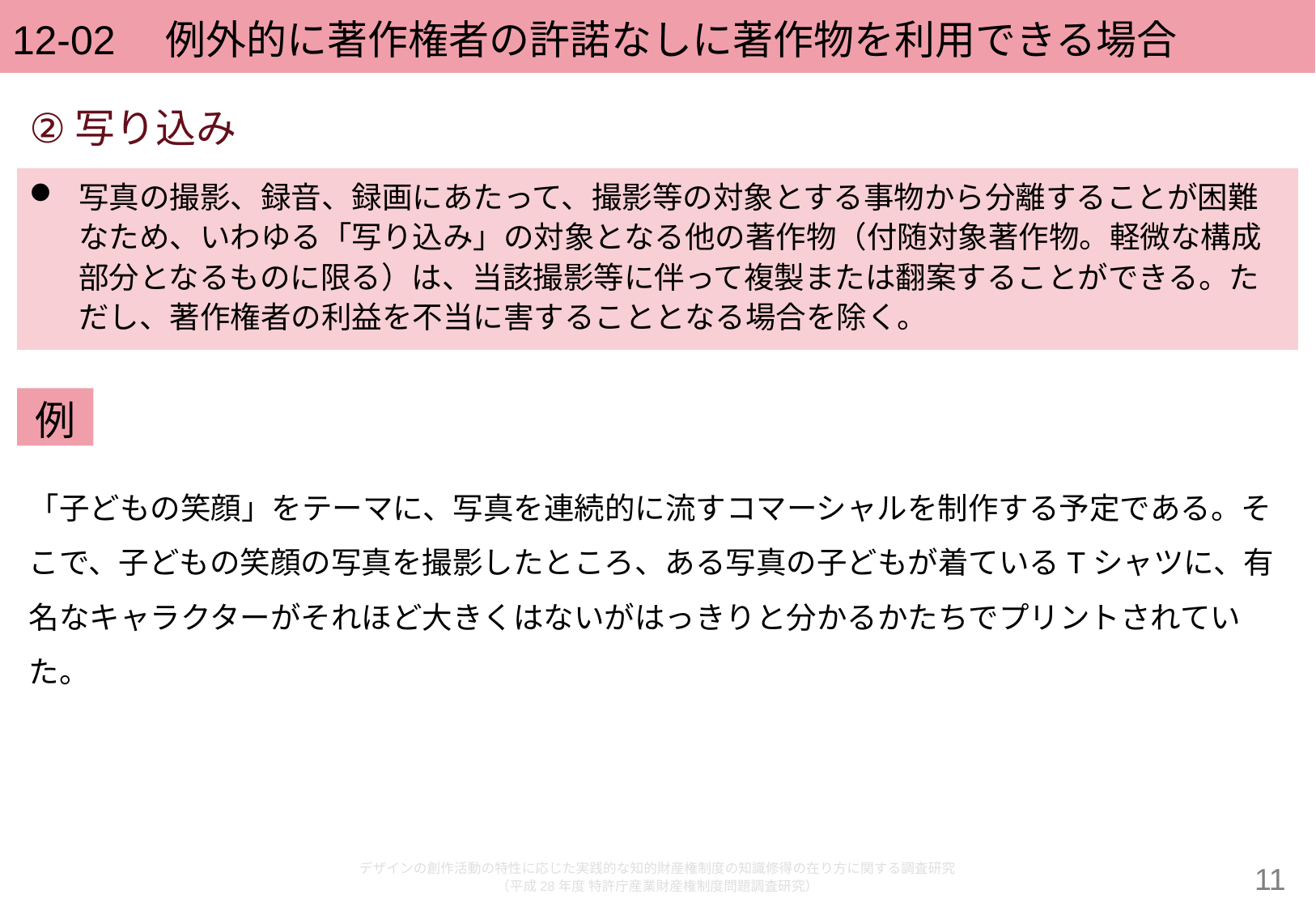

# 12-02　例外的に著作権者の許諾なしに著作物を利用できる場合
写り込み
写真の撮影、録音、録画にあたって、撮影等の対象とする事物から分離することが困難なため、いわゆる「写り込み」の対象となる他の著作物（付随対象著作物。軽微な構成部分となるものに限る）は、当該撮影等に伴って複製または翻案することができる。ただし、著作権者の利益を不当に害することとなる場合を除く。
例
「子どもの笑顔」をテーマに、写真を連続的に流すコマーシャルを制作する予定である。そこで、子どもの笑顔の写真を撮影したところ、ある写真の子どもが着ているTシャツに、有名なキャラクターがそれほど大きくはないがはっきりと分かるかたちでプリントされていた。
デザインの創作活動の特性に応じた実践的な知的財産権制度の知識修得の在り方に関する調査研究
（平成28年度 特許庁産業財産権制度問題調査研究）
11